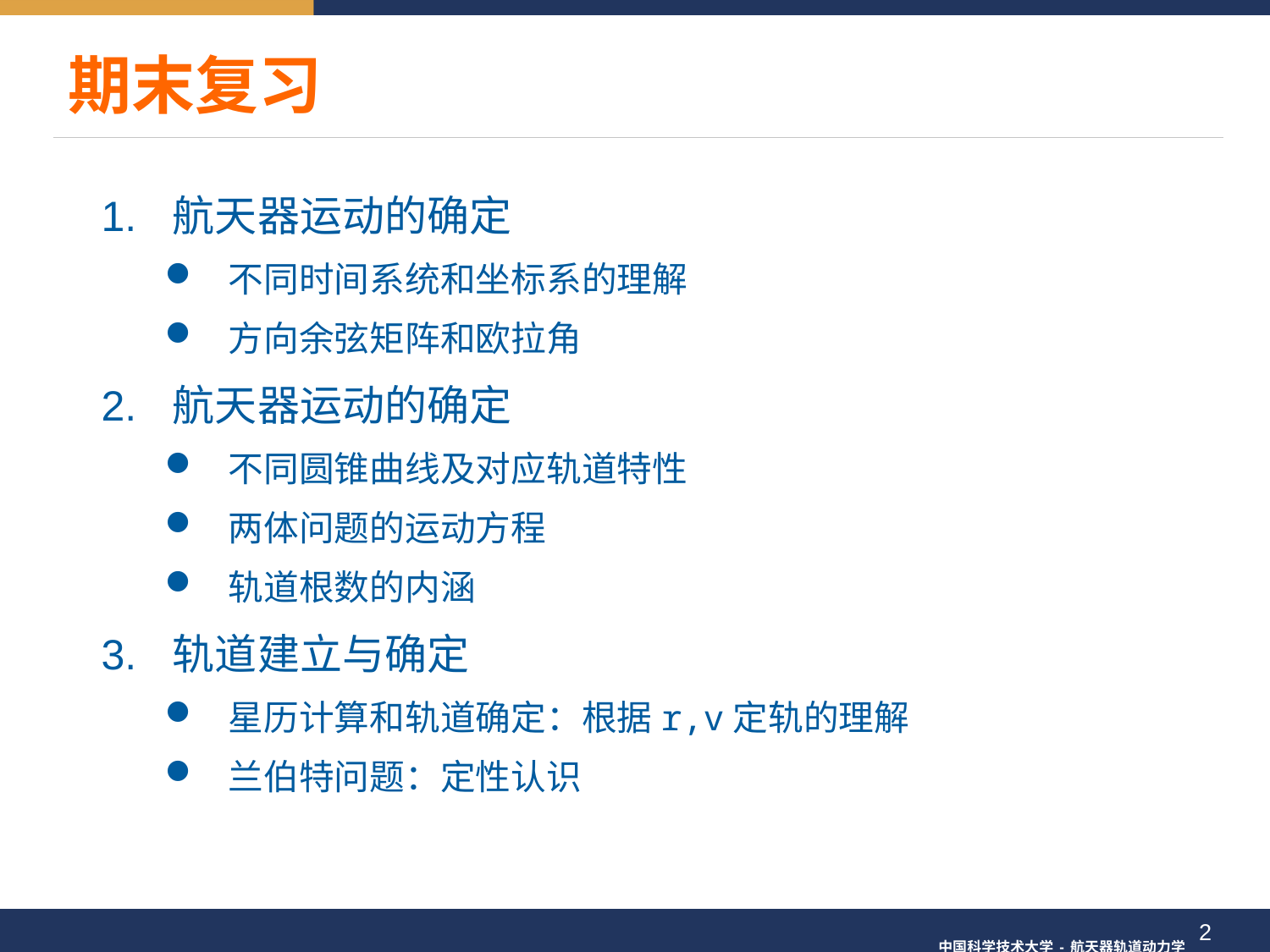

期末复习
航天器运动的确定
不同时间系统和坐标系的理解
方向余弦矩阵和欧拉角
航天器运动的确定
不同圆锥曲线及对应轨道特性
两体问题的运动方程
轨道根数的内涵
轨道建立与确定
星历计算和轨道确定：根据r,v定轨的理解
兰伯特问题：定性认识